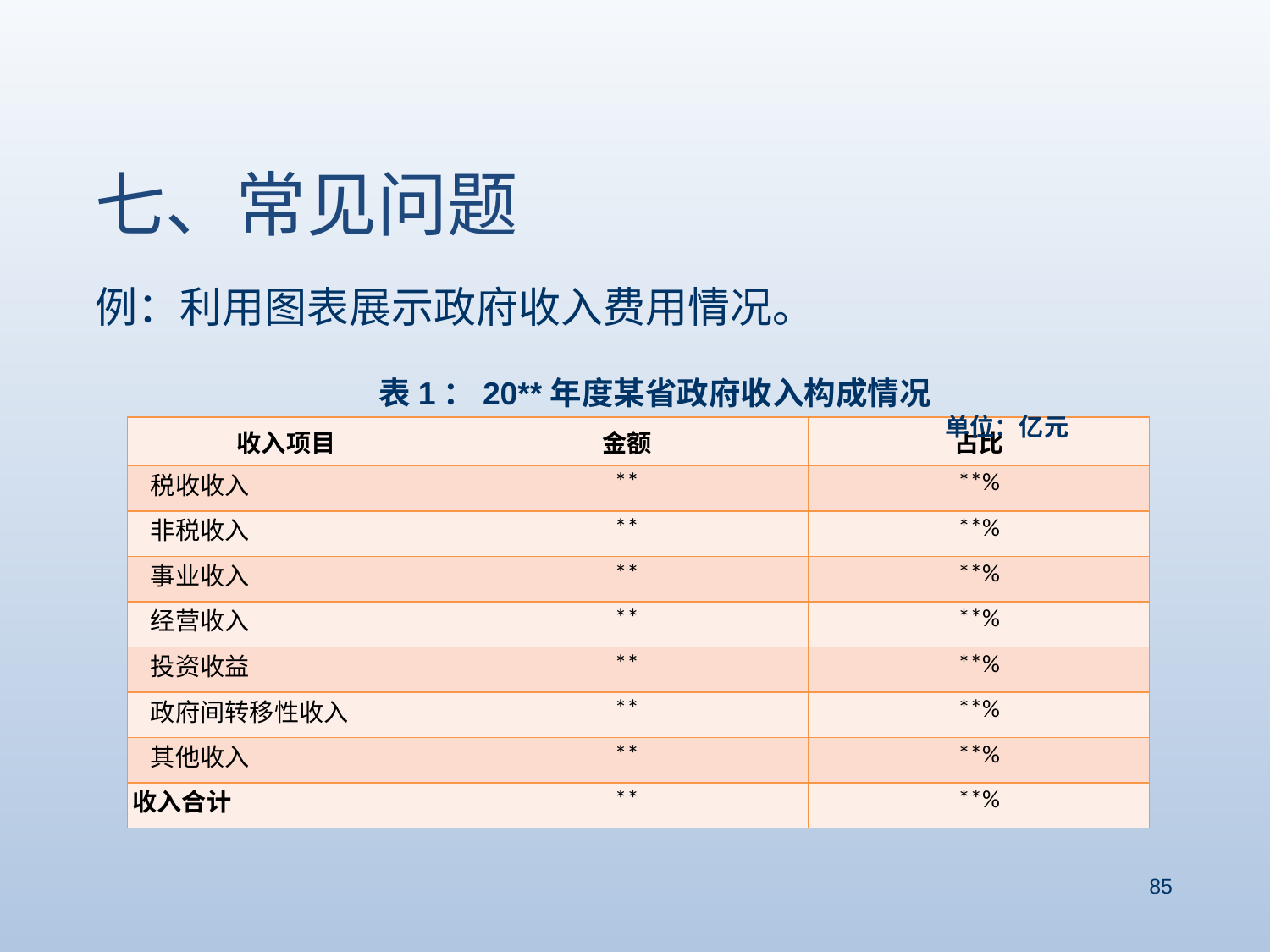

七、常见问题
例：利用图表展示政府收入费用情况。
表1：20**年度某省政府收入构成情况
单位：亿元
| 收入项目 | 金额 | 占比 |
| --- | --- | --- |
| 税收收入 | \*\* | \*\*% |
| 非税收入 | \*\* | \*\*% |
| 事业收入 | \*\* | \*\*% |
| 经营收入 | \*\* | \*\*% |
| 投资收益 | \*\* | \*\*% |
| 政府间转移性收入 | \*\* | \*\*% |
| 其他收入 | \*\* | \*\*% |
| 收入合计 | \*\* | \*\*% |
85